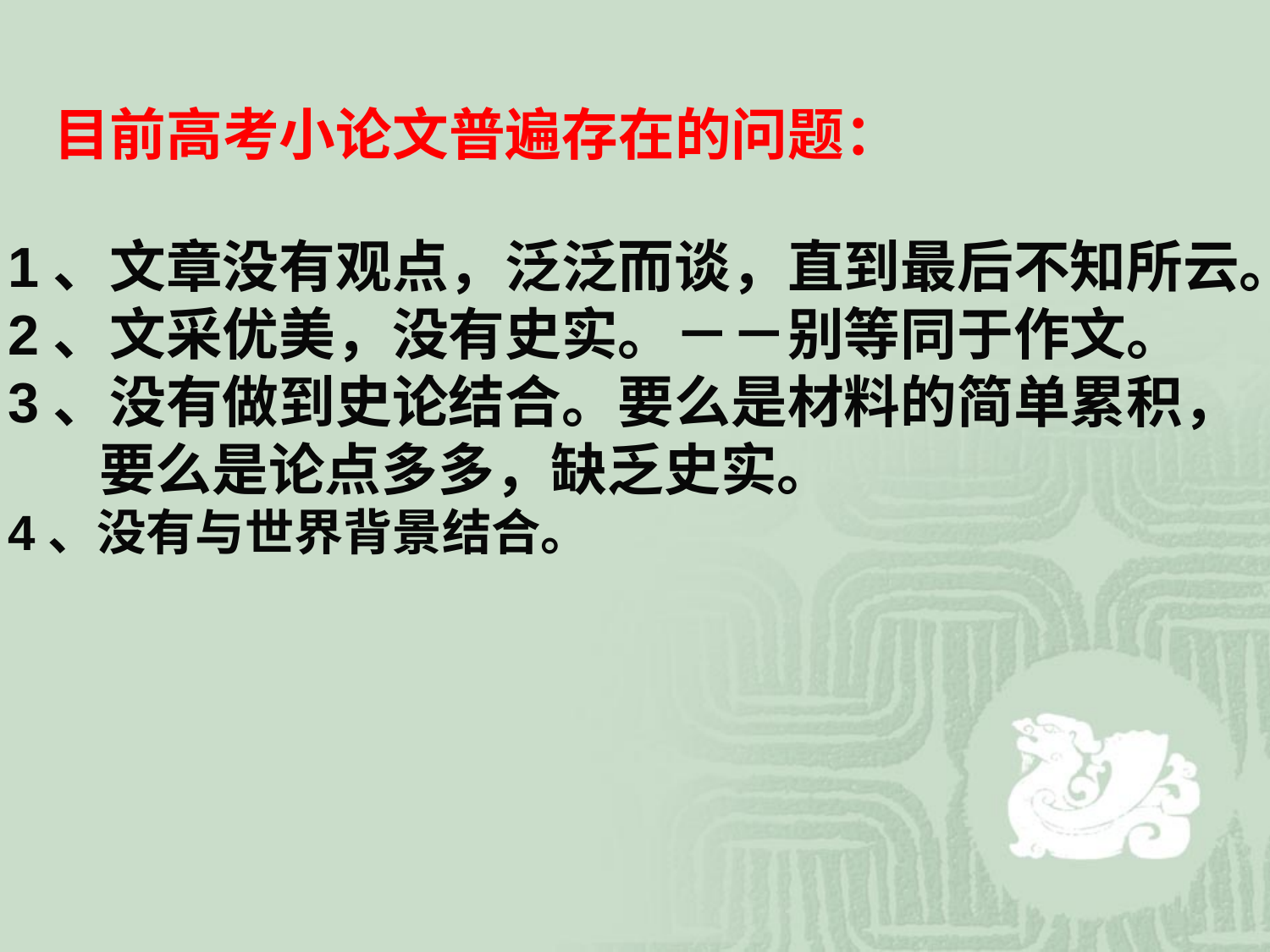

目前高考小论文普遍存在的问题：
1、文章没有观点，泛泛而谈，直到最后不知所云。
2、文采优美，没有史实。－－别等同于作文。
3、没有做到史论结合。要么是材料的简单累积，
      要么是论点多多，缺乏史实。
4、没有与世界背景结合。